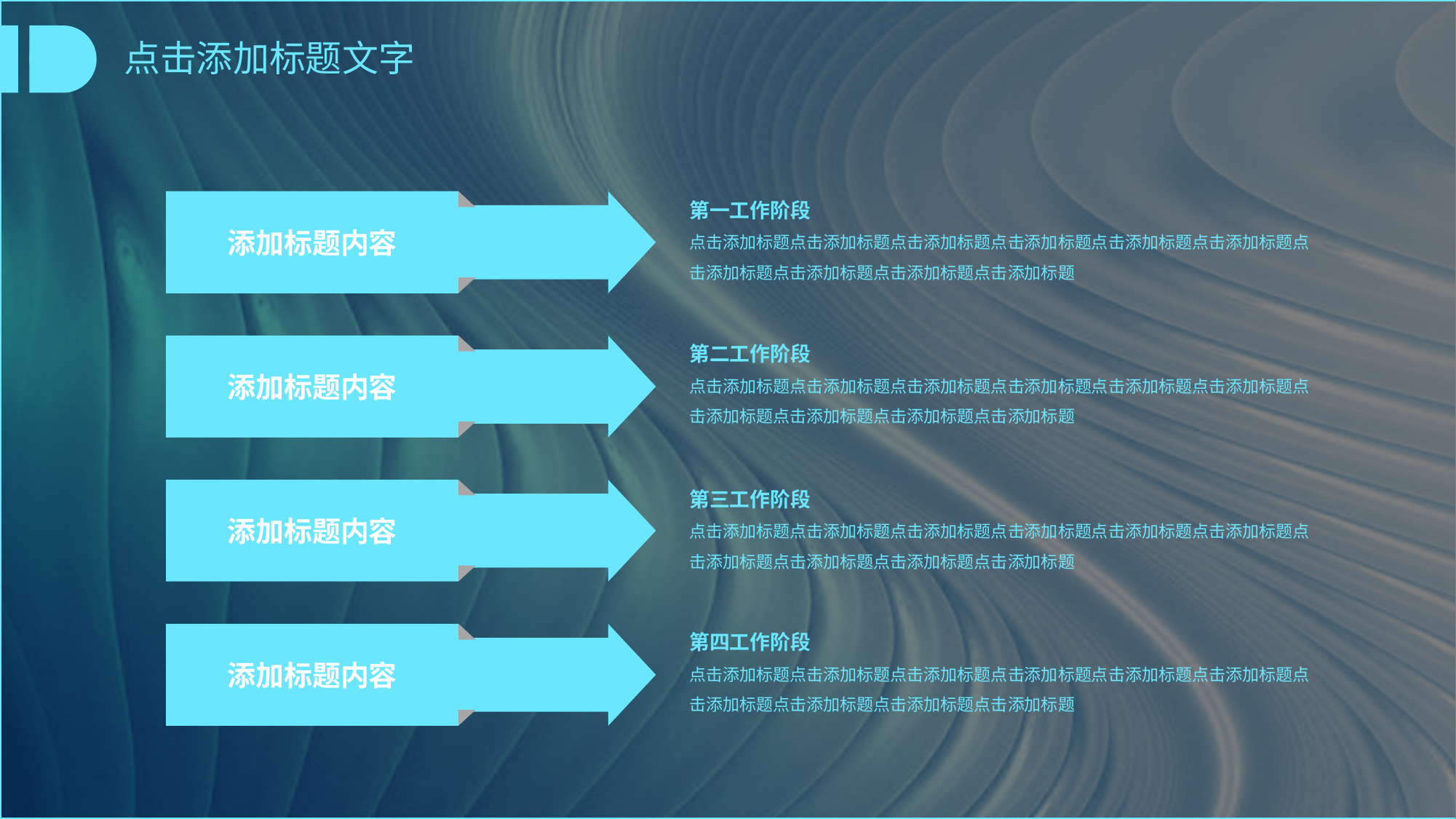

点击添加标题文字
第一工作阶段
点击添加标题点击添加标题点击添加标题点击添加标题点击添加标题点击添加标题点击添加标题点击添加标题点击添加标题点击添加标题
添加标题内容

第二工作阶段
点击添加标题点击添加标题点击添加标题点击添加标题点击添加标题点击添加标题点击添加标题点击添加标题点击添加标题点击添加标题

添加标题内容

第三工作阶段
点击添加标题点击添加标题点击添加标题点击添加标题点击添加标题点击添加标题点击添加标题点击添加标题点击添加标题点击添加标题
添加标题内容

第四工作阶段
点击添加标题点击添加标题点击添加标题点击添加标题点击添加标题点击添加标题点击添加标题点击添加标题点击添加标题点击添加标题

添加标题内容